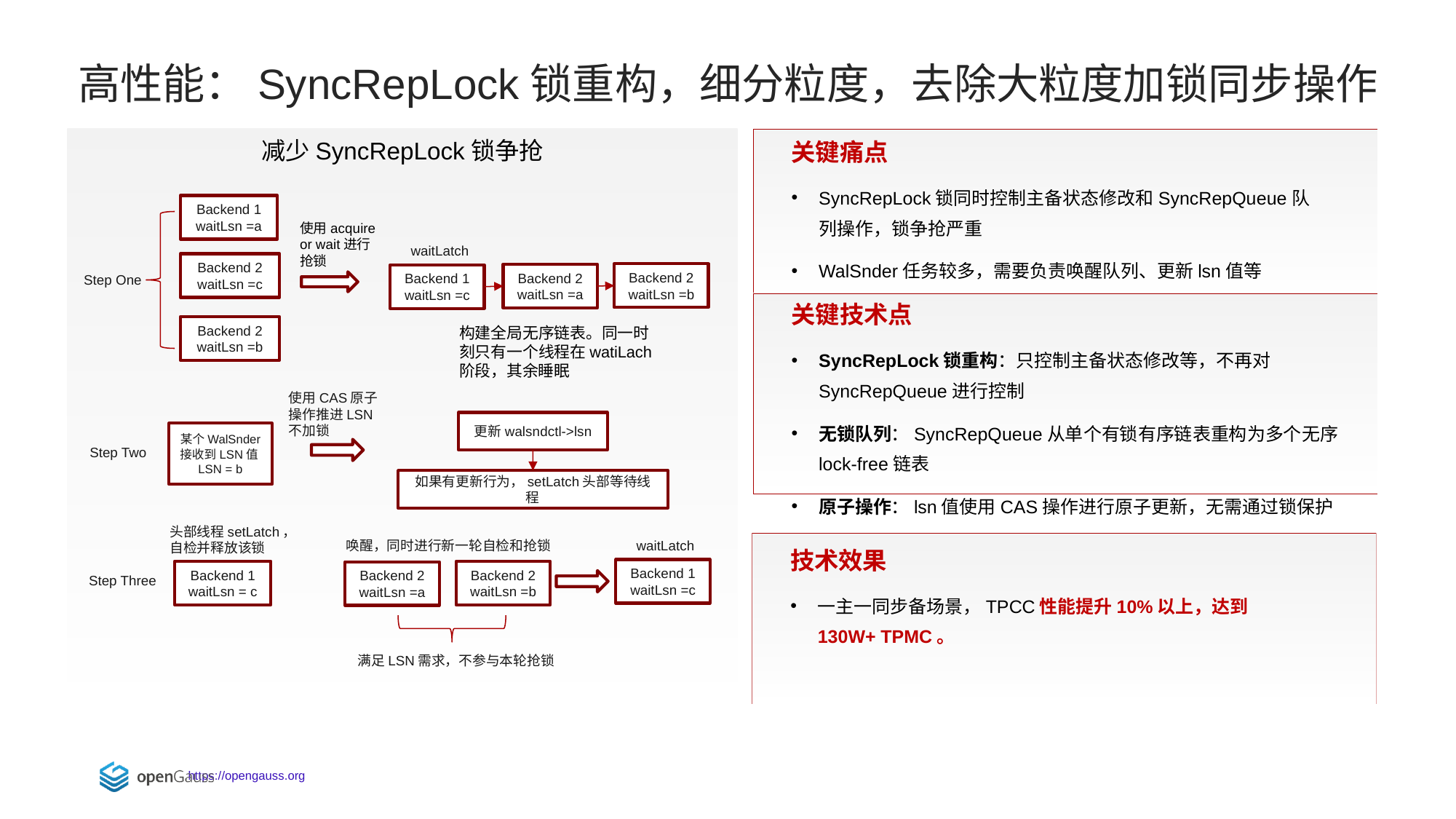

高性能：SyncRepLock锁重构，细分粒度，去除大粒度加锁同步操作
减少SyncRepLock锁争抢

关键痛点
SyncRepLock锁同时控制主备状态修改和SyncRepQueue队列操作，锁争抢严重
WalSnder任务较多，需要负责唤醒队列、更新lsn值等
Backend 1
waitLsn =a

使用acquire
or wait进行
抢锁
waitLatch
Backend 2
waitLsn =c
Backend 2
waitLsn =b
Backend 2
waitLsn =a
Backend 1
waitLsn =c
Step One

关键技术点
SyncRepLock锁重构：只控制主备状态修改等，不再对SyncRepQueue进行控制
无锁队列：SyncRepQueue从单个有锁有序链表重构为多个无序lock-free链表
原子操作：lsn值使用CAS操作进行原子更新，无需通过锁保护
Backend 2
waitLsn =b
构建全局无序链表。同一时刻只有一个线程在watiLach阶段，其余睡眠
使用CAS原子
操作推进LSN
不加锁
更新walsndctl->lsn
某个WalSnder
接收到LSN值LSN = b
Step Two

如果有更新行为，setLatch头部等待线程
头部线程setLatch，
自检并释放该锁
waitLatch
唤醒，同时进行新一轮自检和抢锁

技术效果
一主一同步备场景，TPCC性能提升10%以上，达到130W+ TPMC。
Backend 1
waitLsn =c
Backend 1
waitLsn = c
Backend 2
waitLsn =b
Backend 2
waitLsn =a
Step Three

满足LSN需求，不参与本轮抢锁